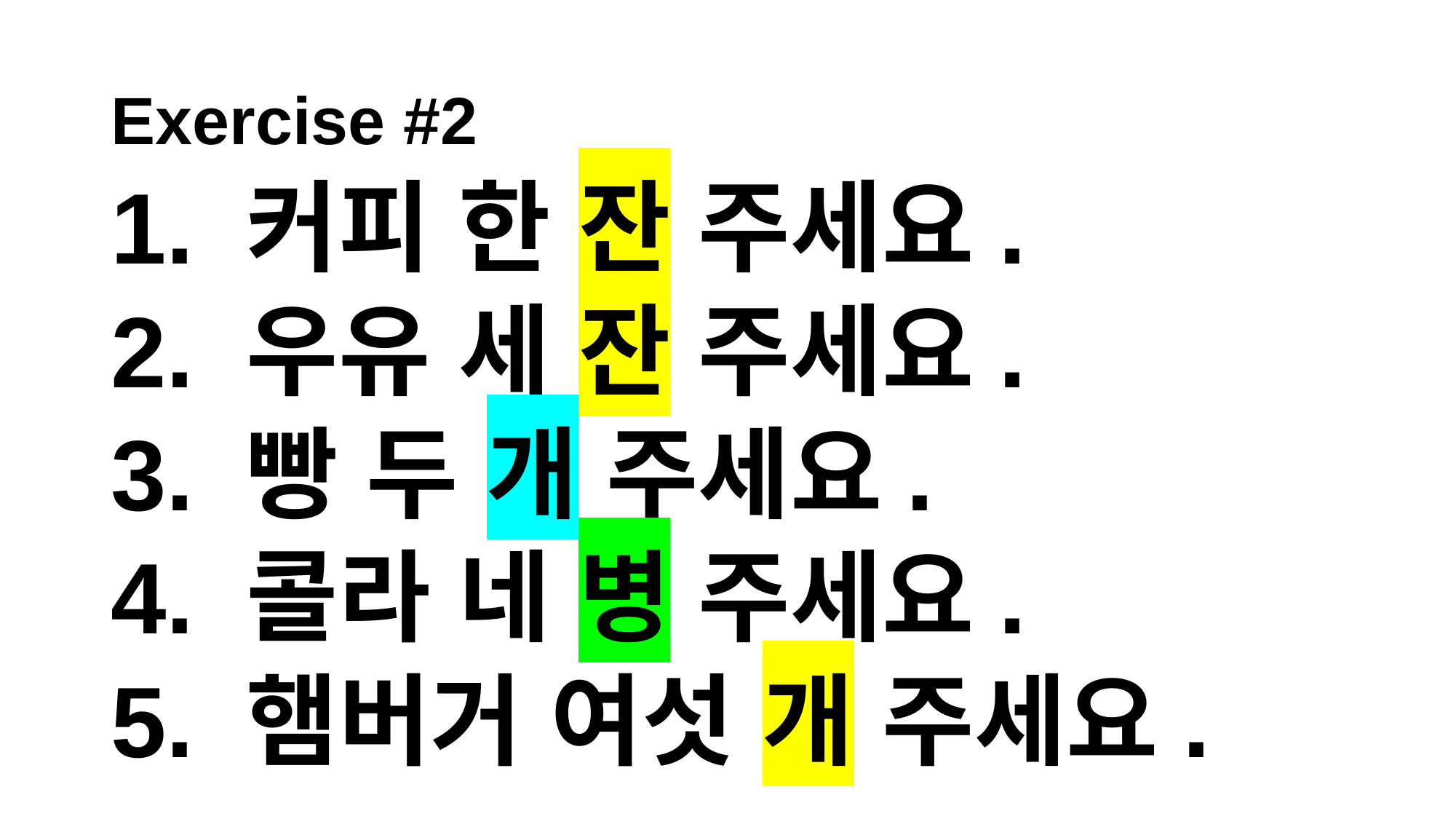

# Exercise #2
1. 커피 한 잔 주세요.
2. 우유 세 잔 주세요.
3. 빵 두 개 주세요.
4. 콜라 네 병 주세요.
5. 햄버거 여섯 개 주세요.